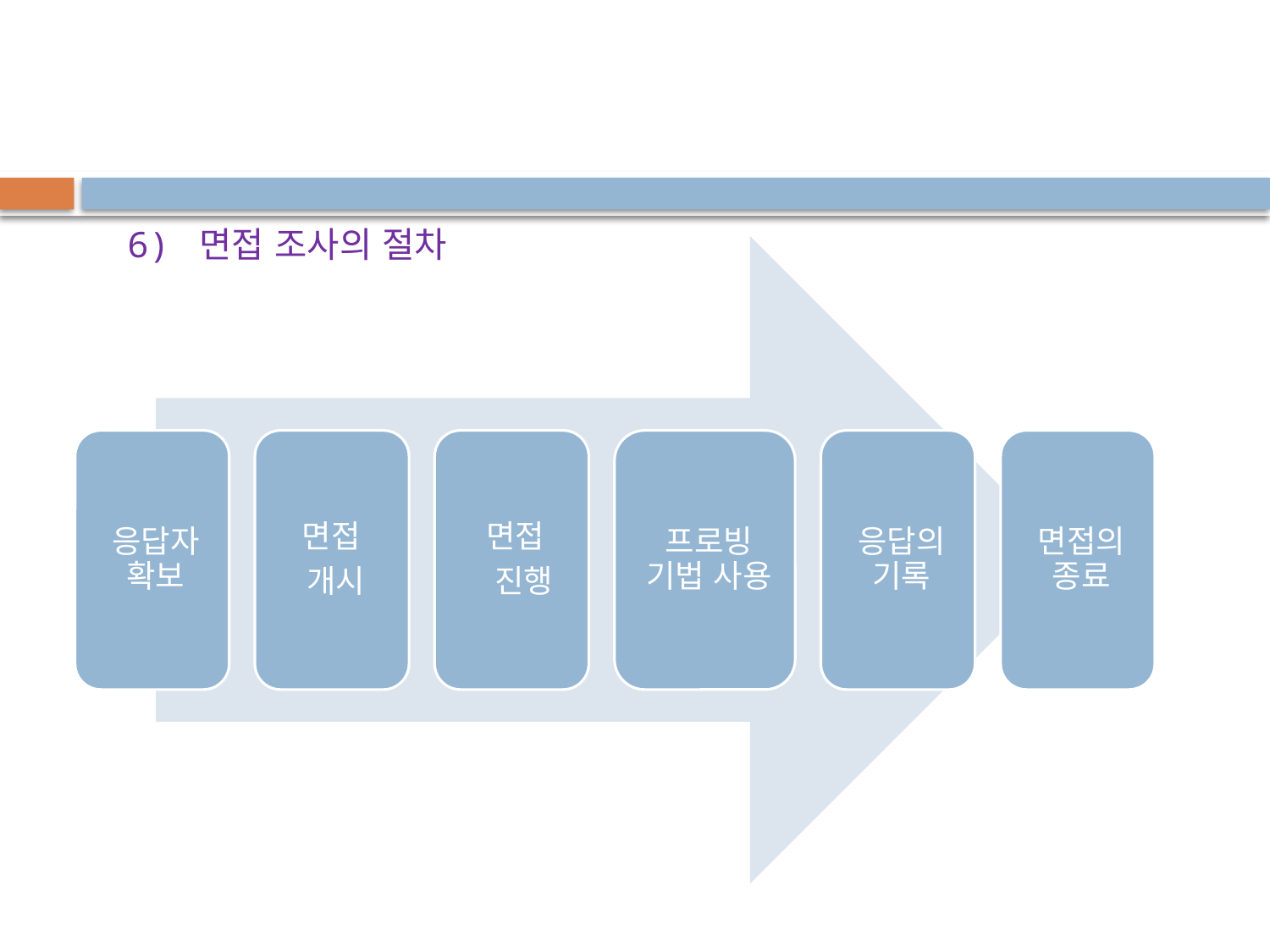

6) 면접 조사의 절차
응답자확보
면접
개시
면접
 진행
프로빙 기법 사용
응답의 기록
면접의 종료